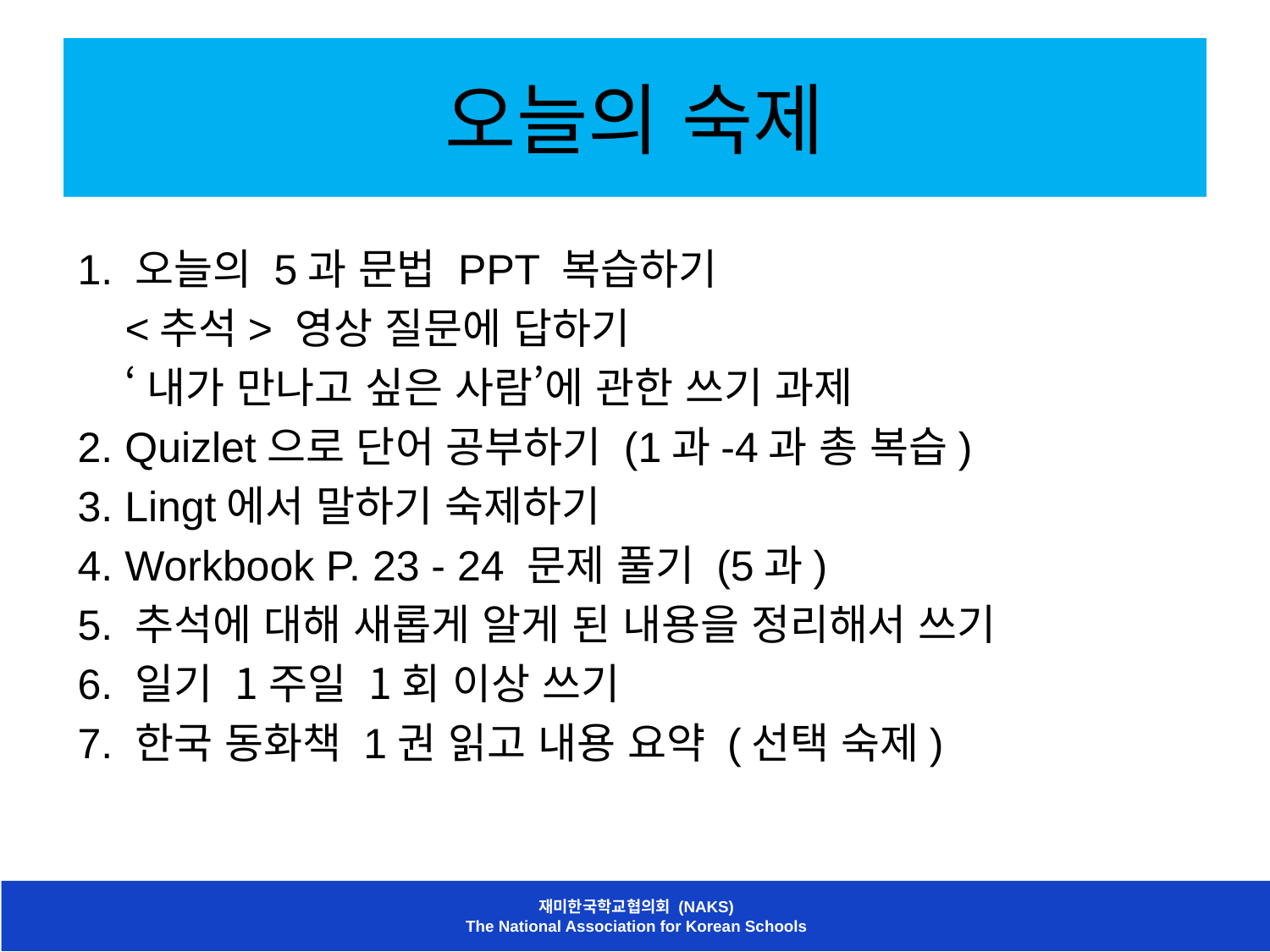

# 오늘의 숙제
1. 오늘의 5과 문법 PPT 복습하기
    <추석> 영상 질문에 답하기
    ‘내가 만나고 싶은 사람’에 관한 쓰기 과제
2. Quizlet으로 단어 공부하기 (1과-4과 총 복습)
3. Lingt에서 말하기 숙제하기
4. Workbook P. 23 - 24 문제 풀기 (5과)
5. 추석에 대해 새롭게 알게 된 내용을 정리해서 쓰기
6. 일기 1주일 1회 이상 쓰기
7. 한국 동화책 1권 읽고 내용 요약 (선택 숙제)

재미한국학교협의회 (NAKS)
The National Association for Korean Schools